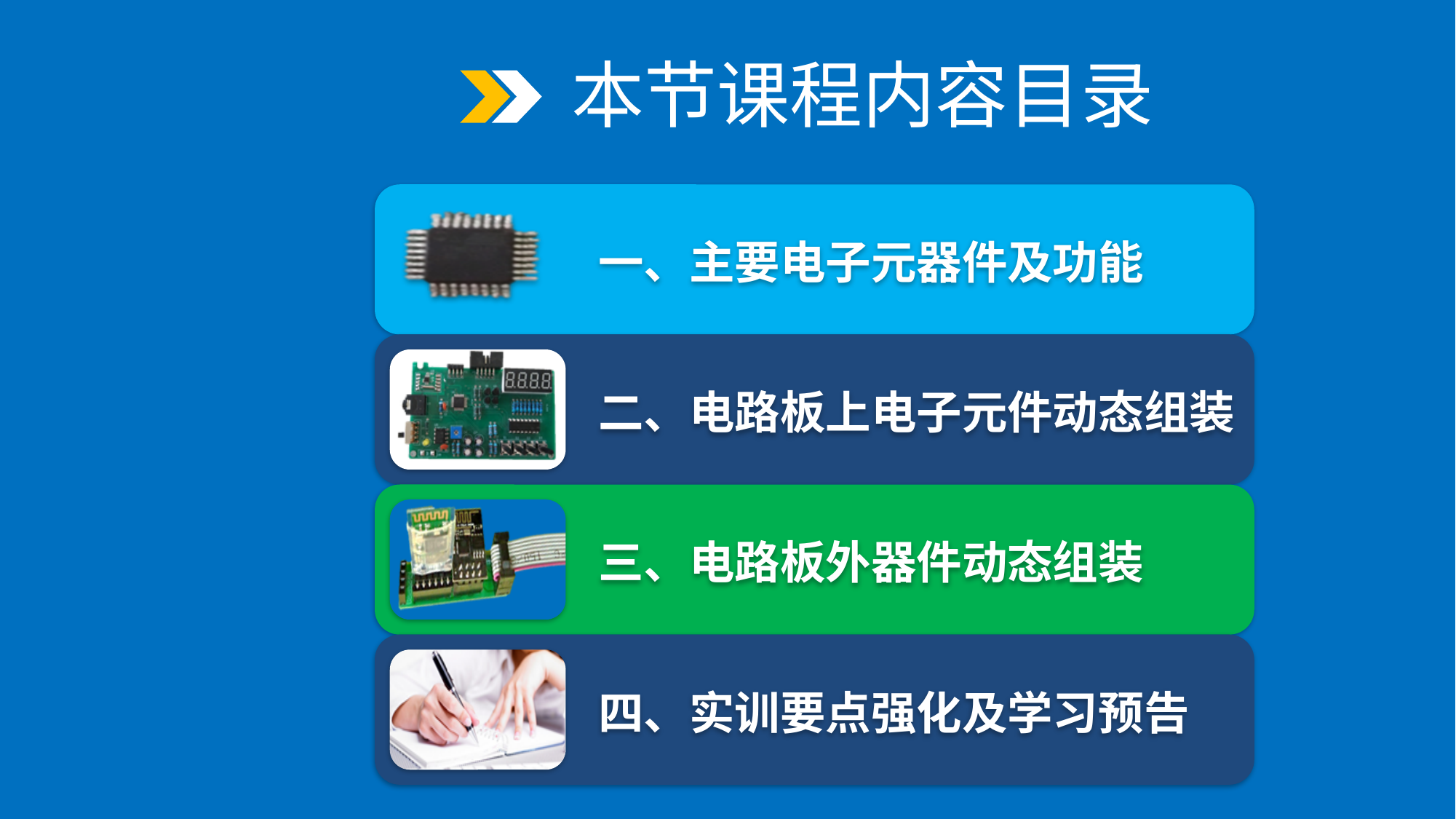

本节课程内容目录

一、主要电子元器件及功能
二、电路板上电子元件动态组装
三、电路板外器件动态组装
四、实训要点强化及学习预告